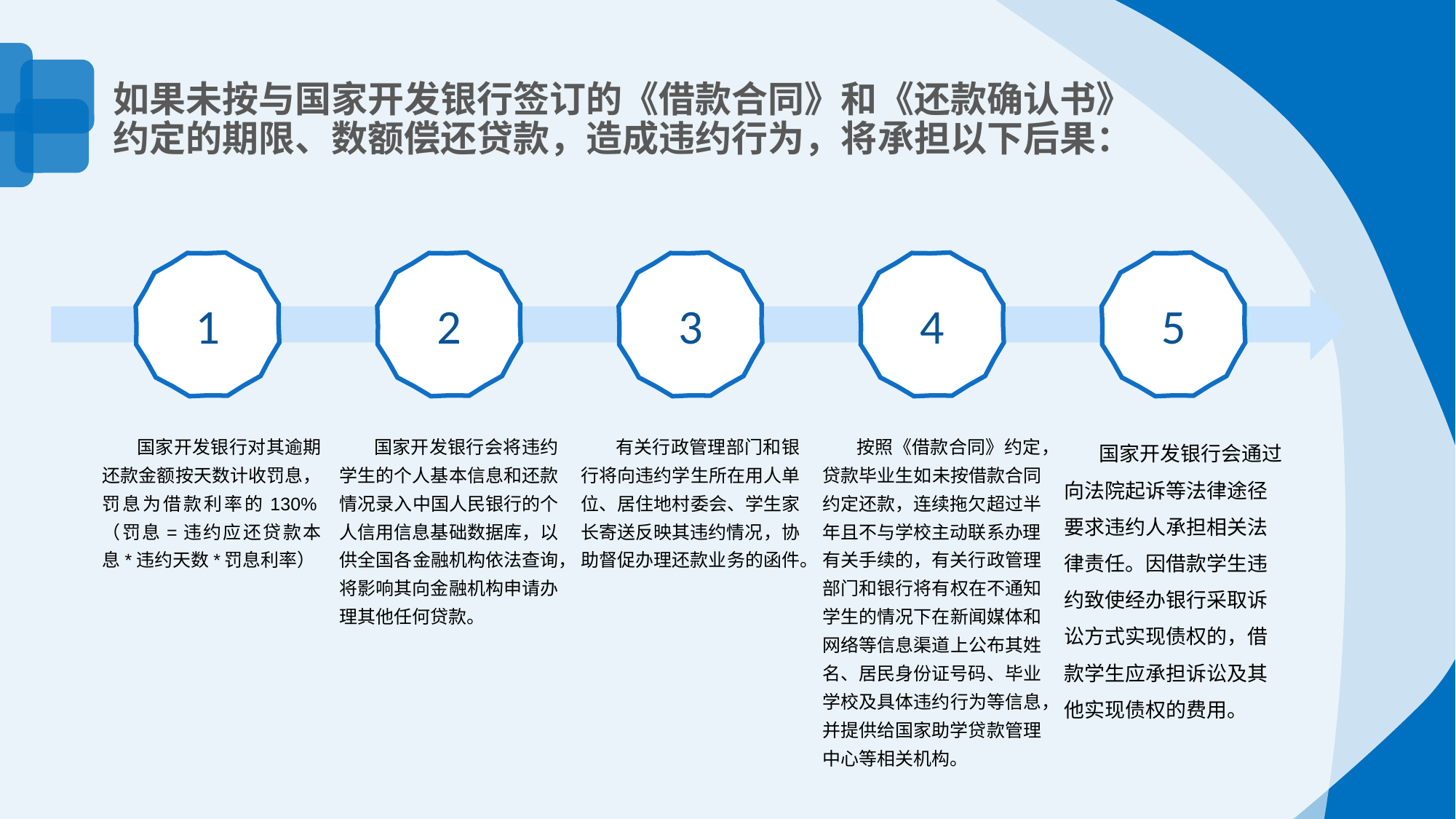

延时符
如果未按与国家开发银行签订的《借款合同》和《还款确认书》约定的期限、数额偿还贷款，造成违约行为，将承担以下后果：
1
       国家开发银行对其逾期还款金额按天数计收罚息，罚息为借款利率的130%（罚息=违约应还贷款本息*违约天数*罚息利率）
2
       国家开发银行会将违约学生的个人基本信息和还款情况录入中国人民银行的个人信用信息基础数据库，以供全国各金融机构依法查询，将影响其向金融机构申请办理其他任何贷款。
3
       有关行政管理部门和银行将向违约学生所在用人单位、居住地村委会、学生家长寄送反映其违约情况，协助督促办理还款业务的函件。
4
       按照《借款合同》约定，贷款毕业生如未按借款合同约定还款，连续拖欠超过半年且不与学校主动联系办理有关手续的，有关行政管理部门和银行将有权在不通知学生的情况下在新闻媒体和网络等信息渠道上公布其姓名、居民身份证号码、毕业学校及具体违约行为等信息，并提供给国家助学贷款管理中心等相关机构。
5

       国家开发银行会通过向法院起诉等法律途径要求违约人承担相关法律责任。因借款学生违约致使经办银行采取诉讼方式实现债权的，借款学生应承担诉讼及其他实现债权的费用。